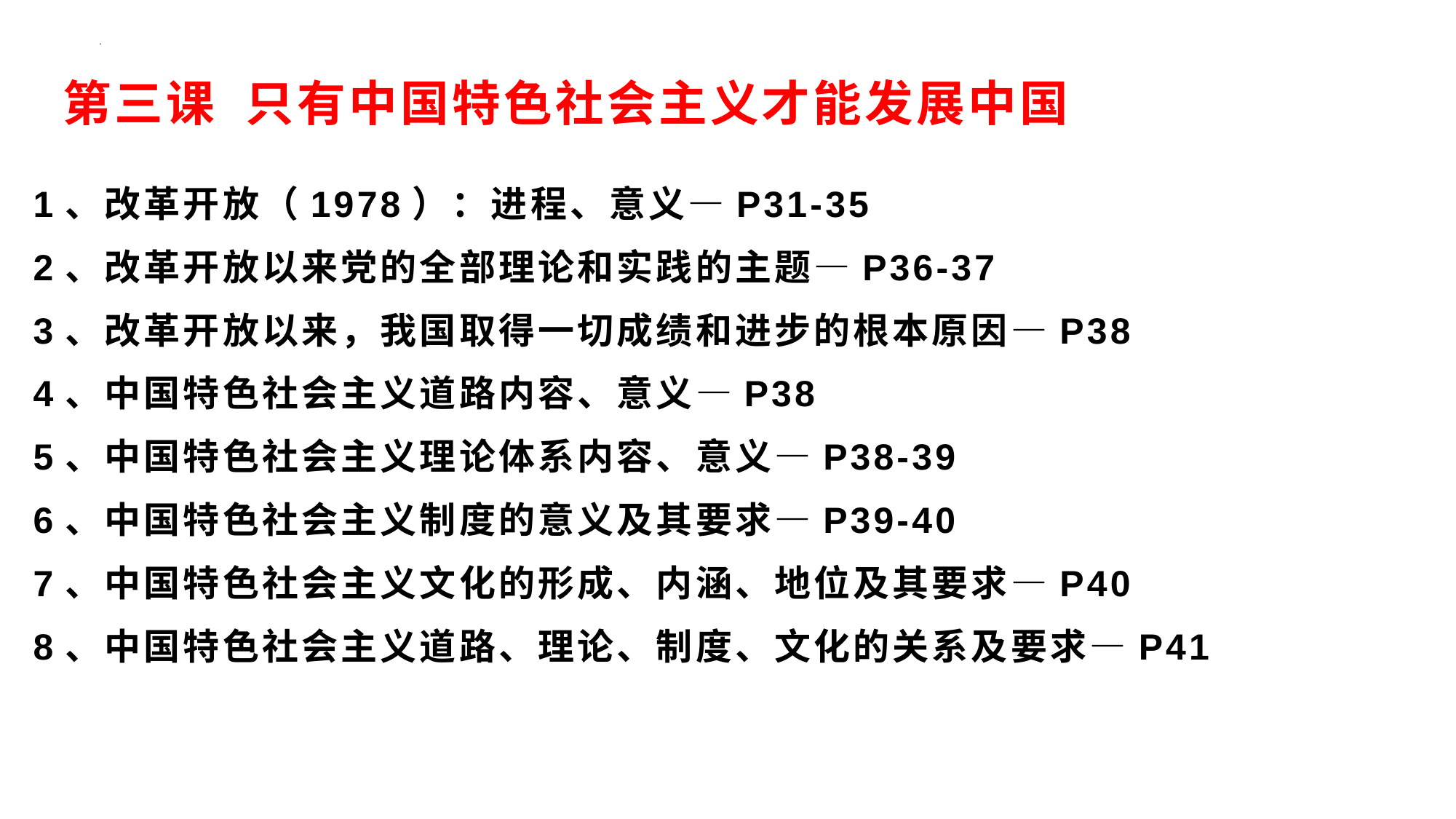

第三课  只有中国特色社会主义才能发展中国
1、改革开放（1978）：进程、意义—P31-35
2、改革开放以来党的全部理论和实践的主题—P36-37
3、改革开放以来，我国取得一切成绩和进步的根本原因—P38
4、中国特色社会主义道路内容、意义—P38
5、中国特色社会主义理论体系内容、意义—P38-39
6、中国特色社会主义制度的意义及其要求—P39-40
7、中国特色社会主义文化的形成、内涵、地位及其要求—P40
8、中国特色社会主义道路、理论、制度、文化的关系及要求—P41